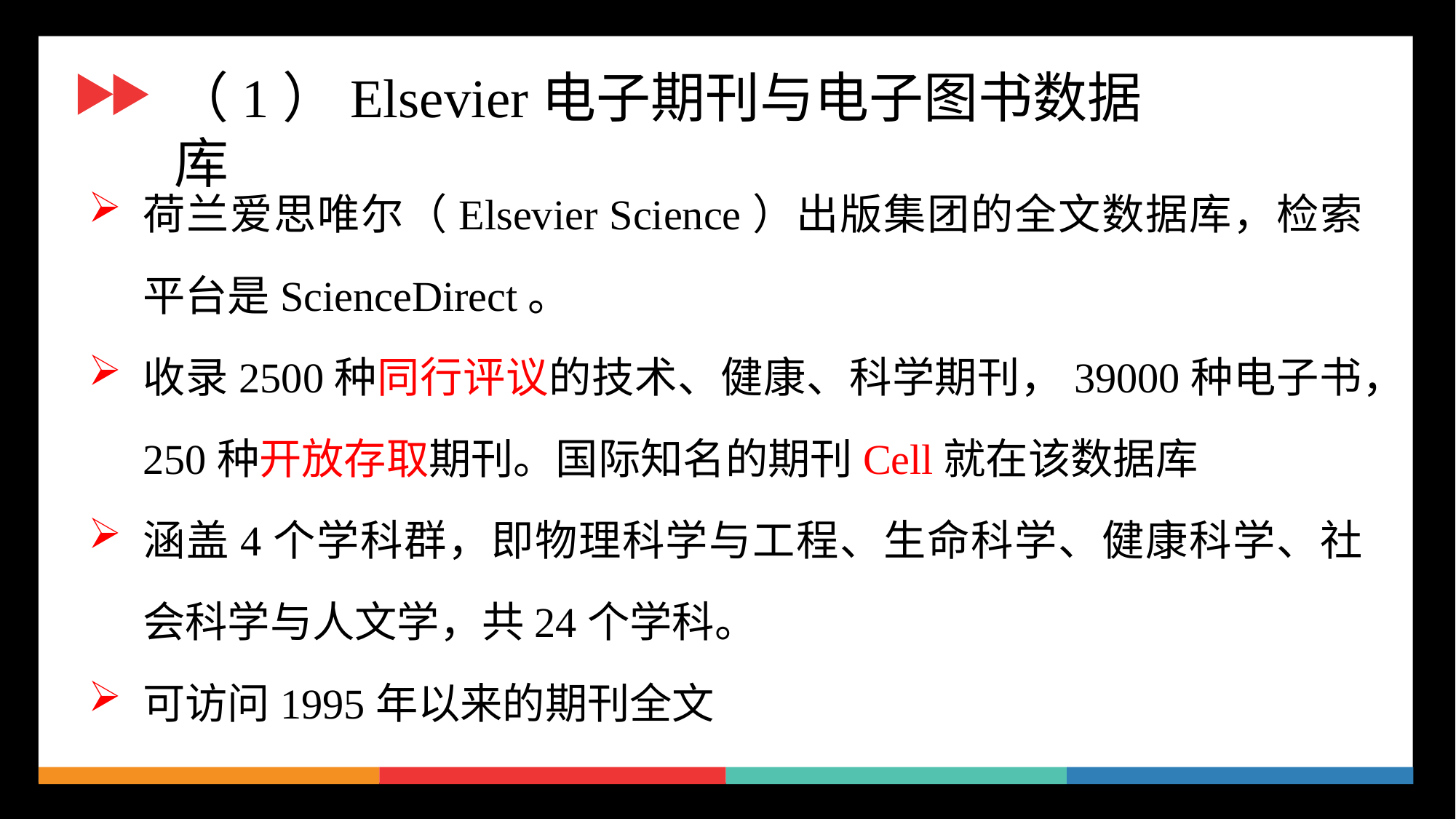

（1）Elsevier电子期刊与电子图书数据库

荷兰爱思唯尔（Elsevier Science）出版集团的全文数据库，检索平台是ScienceDirect。
收录2500种同行评议的技术、健康、科学期刊，39000种电子书，250种开放存取期刊。国际知名的期刊Cell就在该数据库
涵盖4个学科群，即物理科学与工程、生命科学、健康科学、社会科学与人文学，共24个学科。
可访问1995年以来的期刊全文